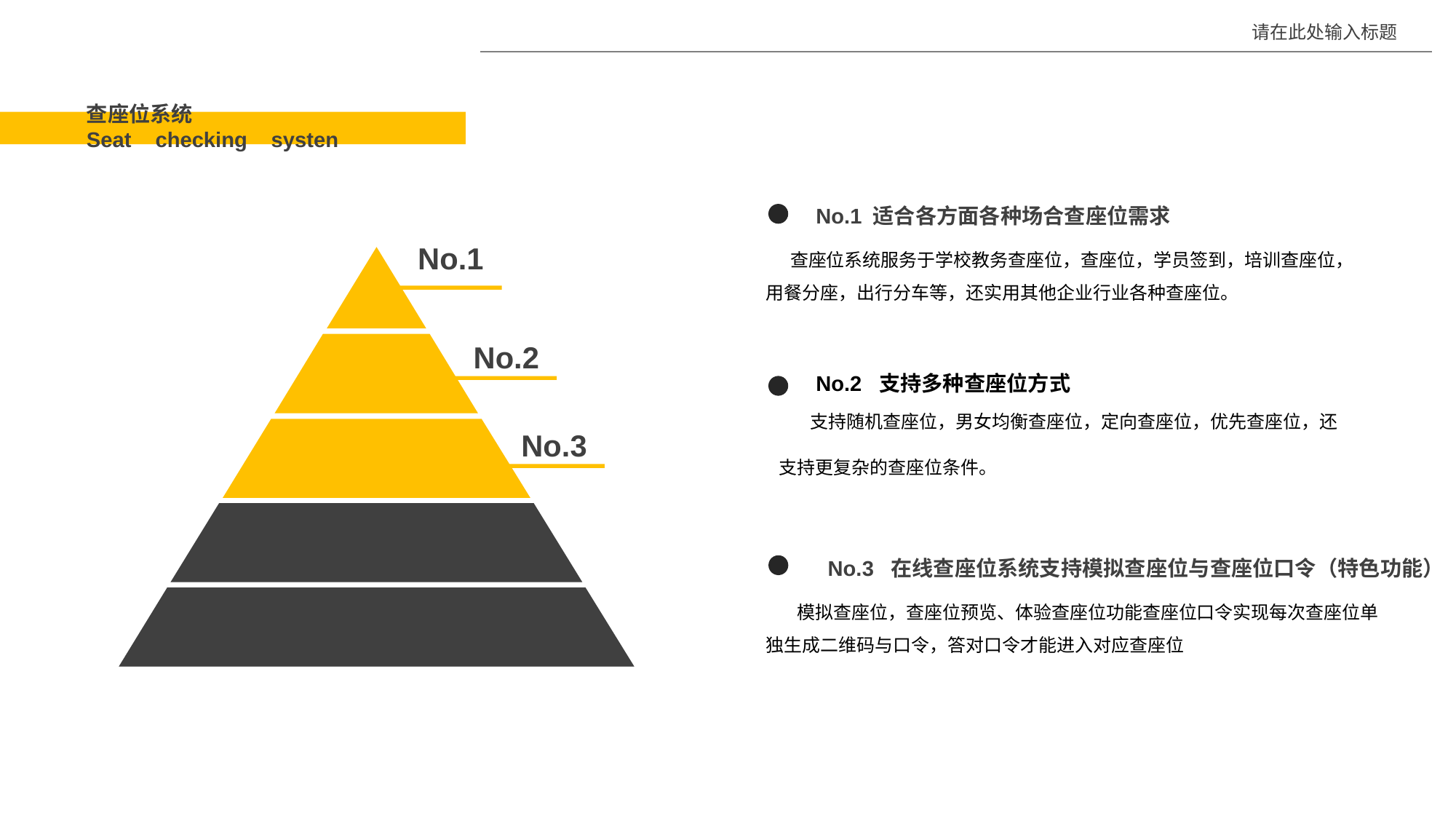

请在此处输入标题
查座位系统
Seat    checking    systen

No.1 适合各方面各种场合查座位需求

     查座位系统服务于学校教务查座位，查座位，学员签到，培训查座位，用餐分座，出行分车等，还实用其他企业行业各种查座位。
No.1

No.2

No.3

No.2  支持多种查座位方式

    支持随机查座位，男女均衡查座位，定向查座位，优先查座位，还

支持更复杂的查座位条件。

  No.3  在线查座位系统支持模拟查座位与查座位口令（特色功能）

    模拟查座位，查座位预览、体验查座位功能查座位口令实现每次查座位单独生成二维码与口令，答对口令才能进入对应查座位